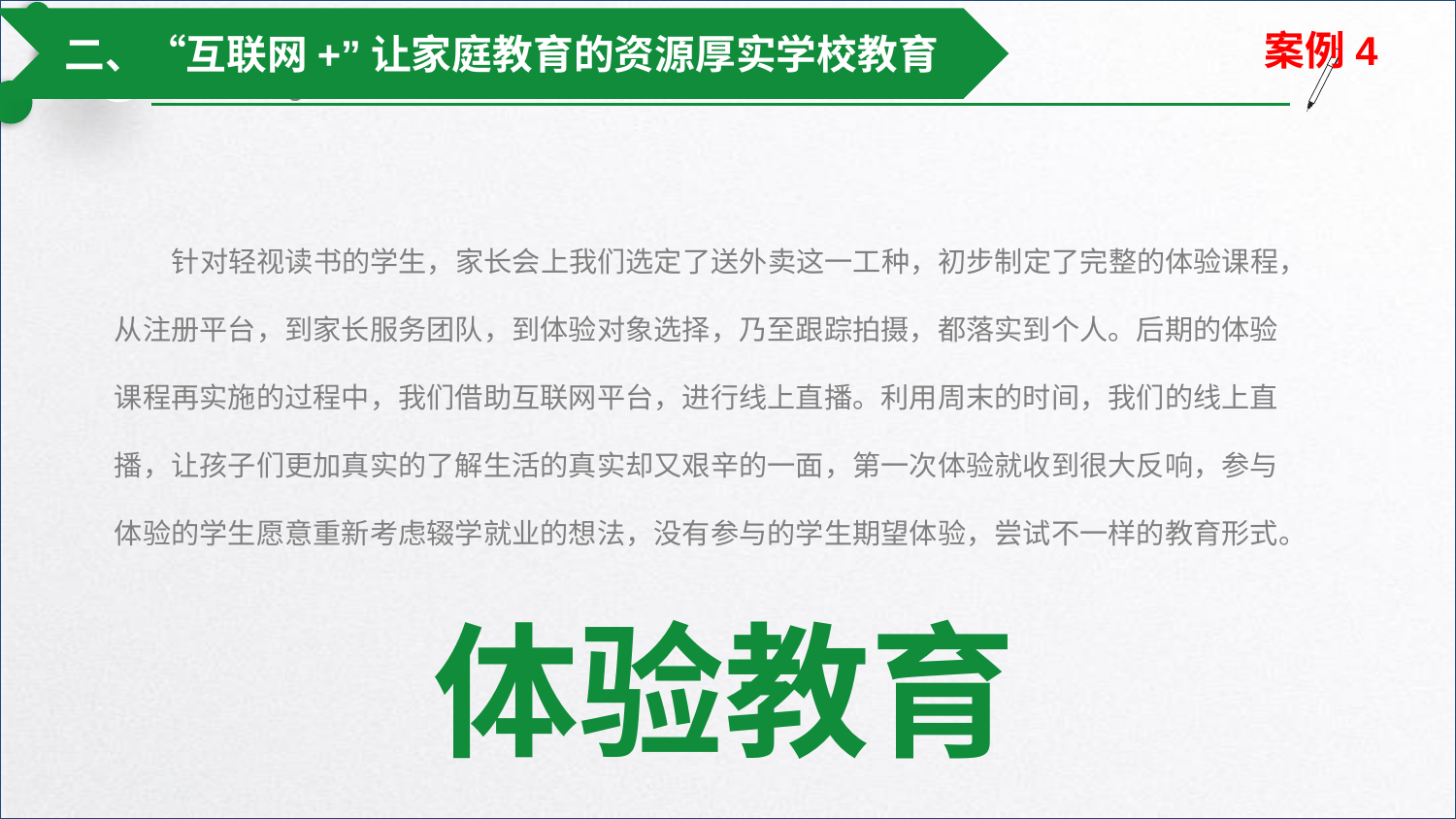

二、“互联网+”让家庭教育的资源厚实学校教育
案例4
        针对轻视读书的学生，家长会上我们选定了送外卖这一工种，初步制定了完整的体验课程，从注册平台，到家长服务团队，到体验对象选择，乃至跟踪拍摄，都落实到个人。后期的体验课程再实施的过程中，我们借助互联网平台，进行线上直播。利用周末的时间，我们的线上直播，让孩子们更加真实的了解生活的真实却又艰辛的一面，第一次体验就收到很大反响，参与体验的学生愿意重新考虑辍学就业的想法，没有参与的学生期望体验，尝试不一样的教育形式。
体验教育